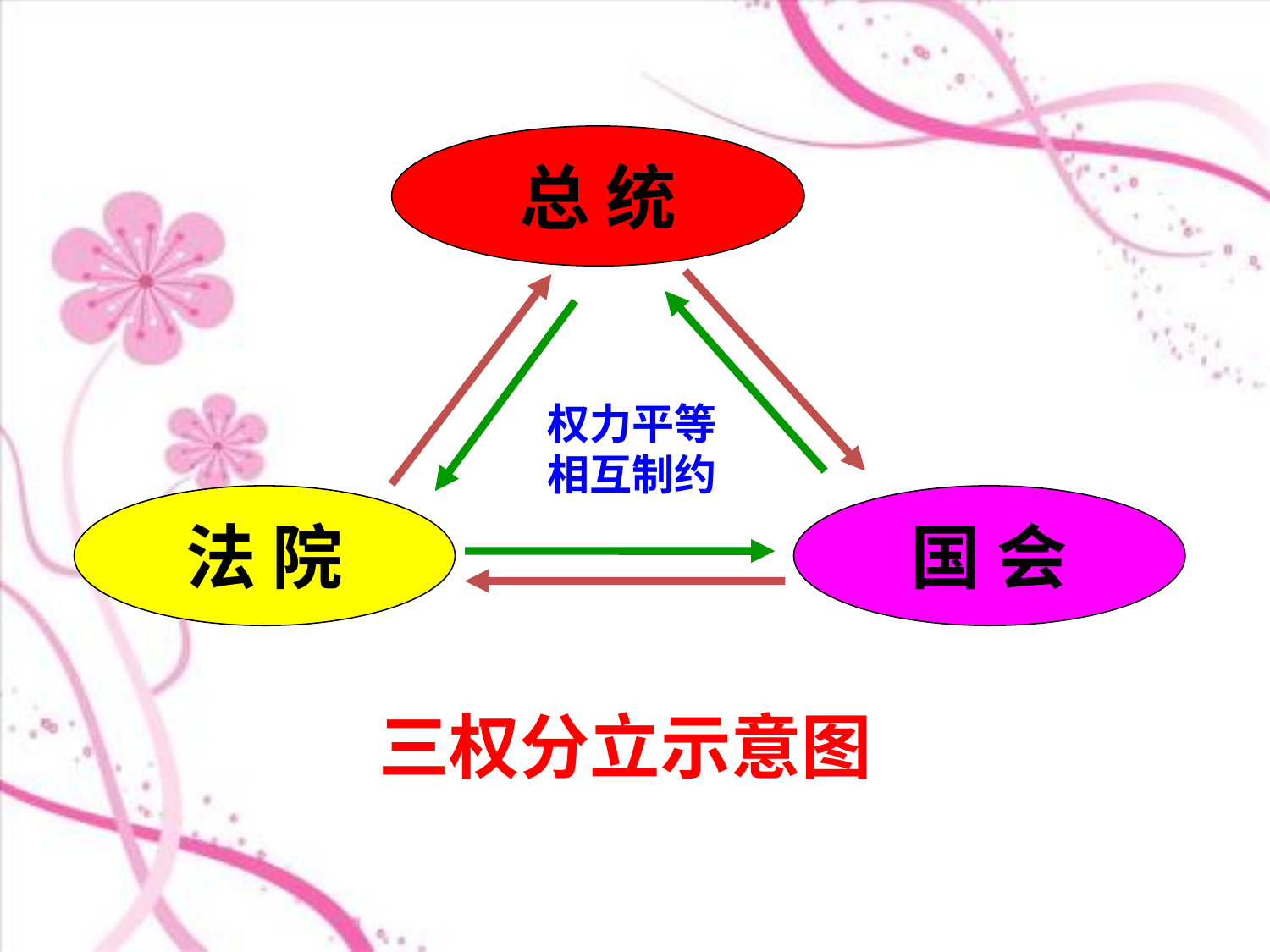

总 统

权力平等
相互制约
法 院
国 会

三权分立示意图